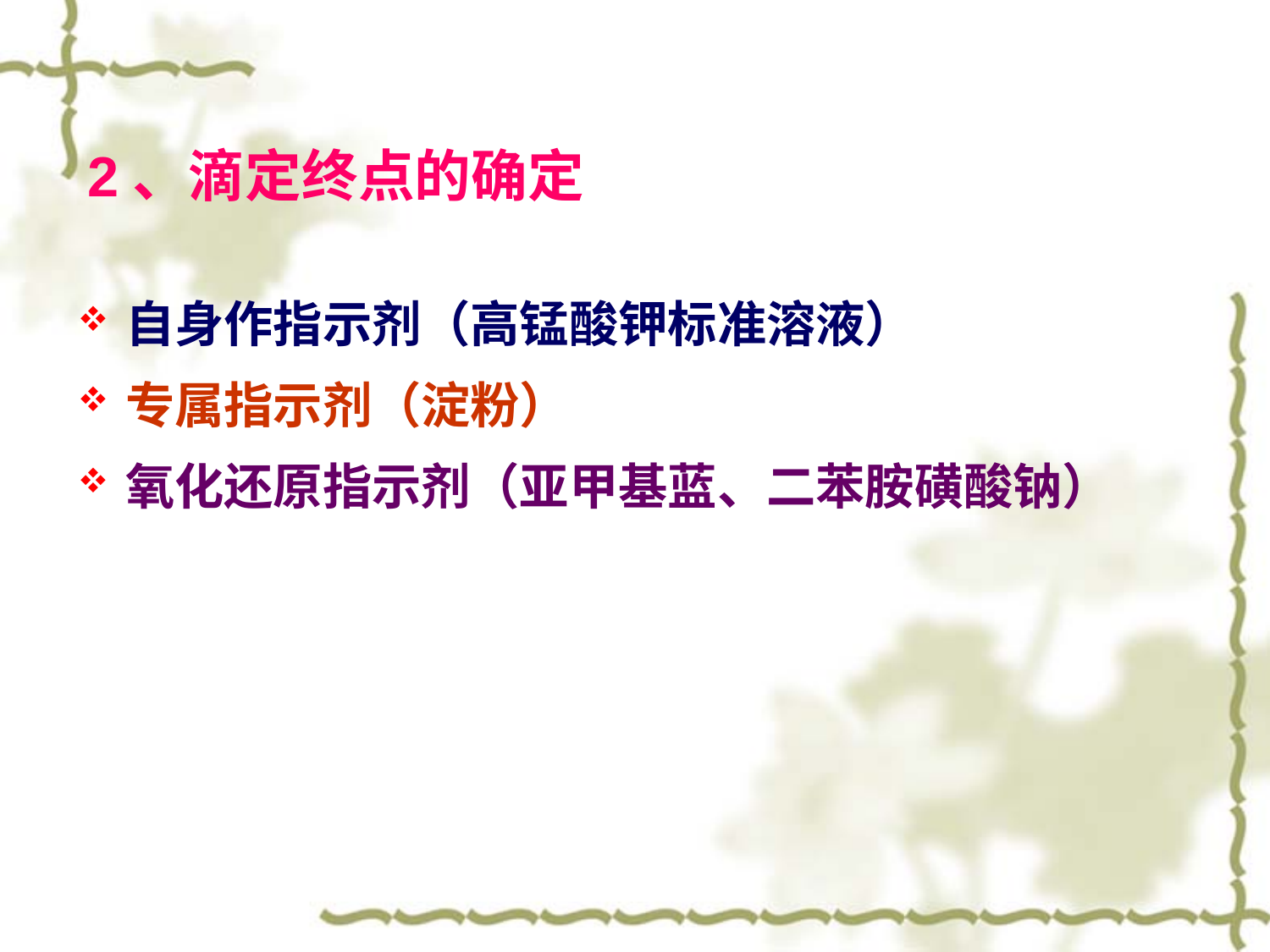

# 2、滴定终点的确定
自身作指示剂（高锰酸钾标准溶液）
专属指示剂（淀粉）
氧化还原指示剂（亚甲基蓝、二苯胺磺酸钠）

4